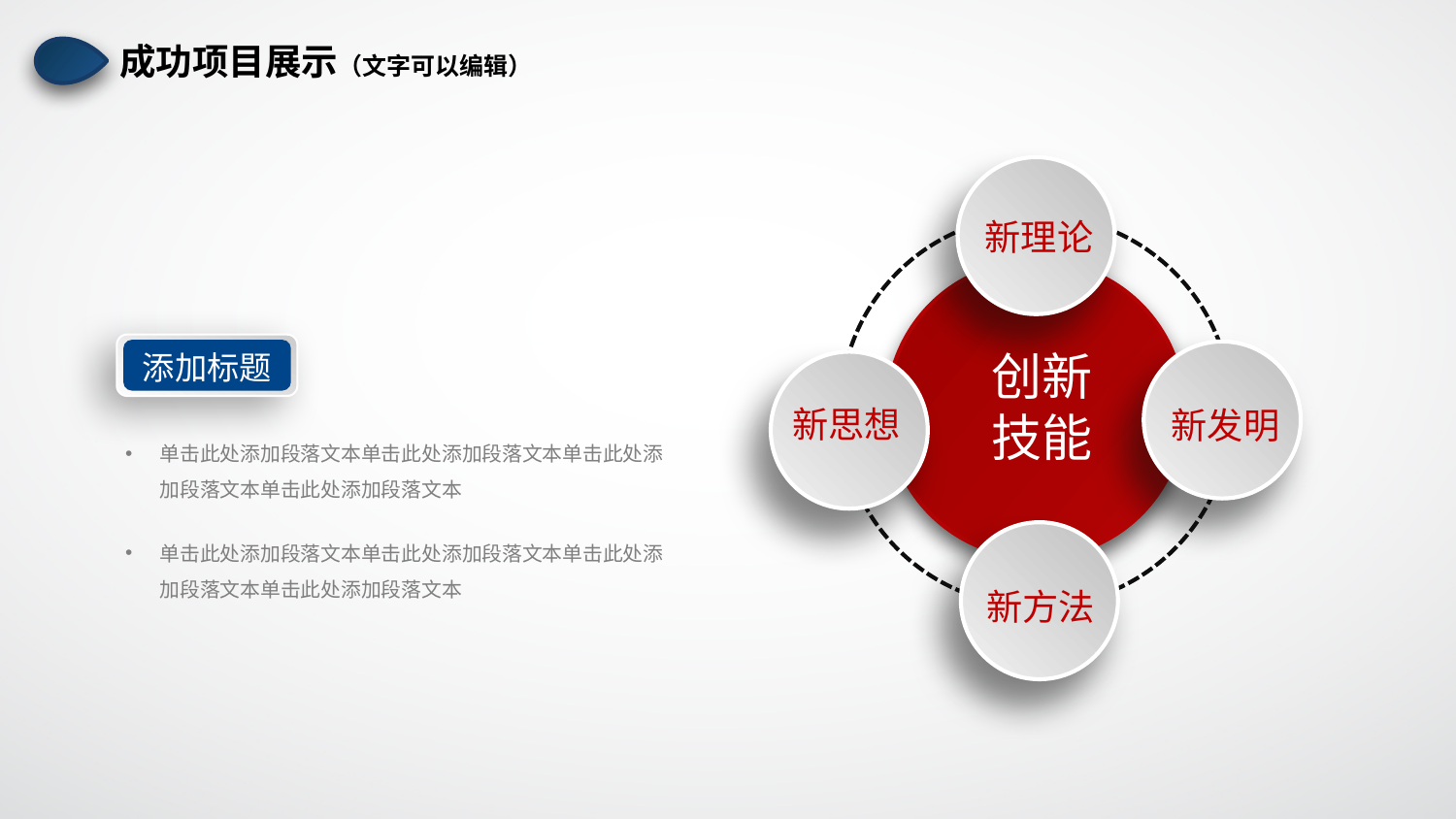

成功项目展示（文字可以编辑）

新理论

新发明

新思想

新方法

添加标题
创新
技能
单击此处添加段落文本单击此处添加段落文本单击此处添加段落文本单击此处添加段落文本
单击此处添加段落文本单击此处添加段落文本单击此处添加段落文本单击此处添加段落文本